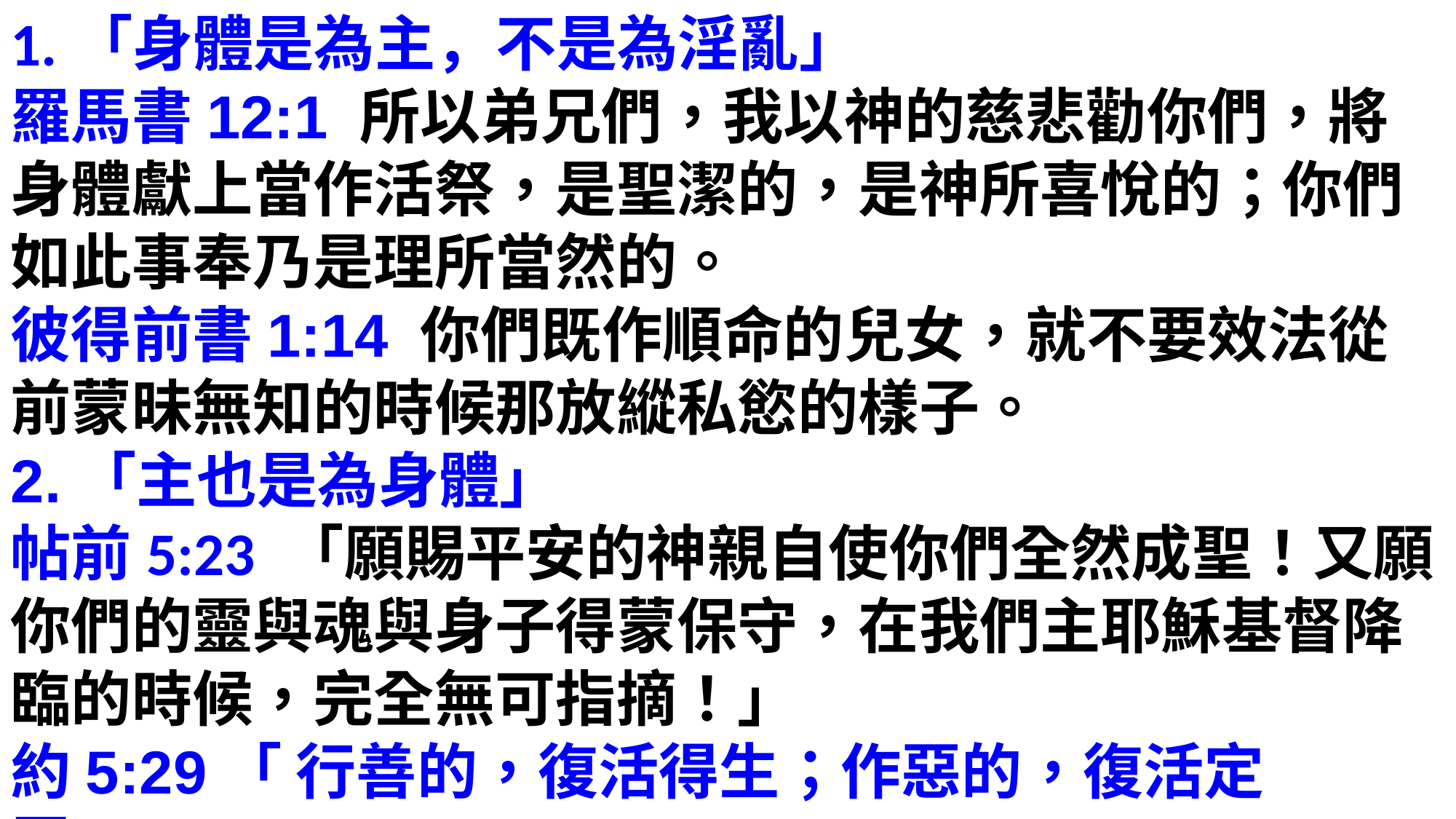

1.「身體是為主，不是為淫亂」
羅馬書12:1 所以弟兄們，我以神的慈悲勸你們，將身體獻上當作活祭，是聖潔的，是神所喜悅的；你們如此事奉乃是理所當然的。
彼得前書1:14 你們既作順命的兒女，就不要效法從前蒙昧無知的時候那放縱私慾的樣子。
2.「主也是為身體」
帖前5:23 「願賜平安的神親自使你們全然成聖！又願你們的靈與魂與身子得蒙保守，在我們主耶穌基督降臨的時候，完全無可指摘！」
約5:29「 行善的，復活得生；作惡的，復活定罪。」